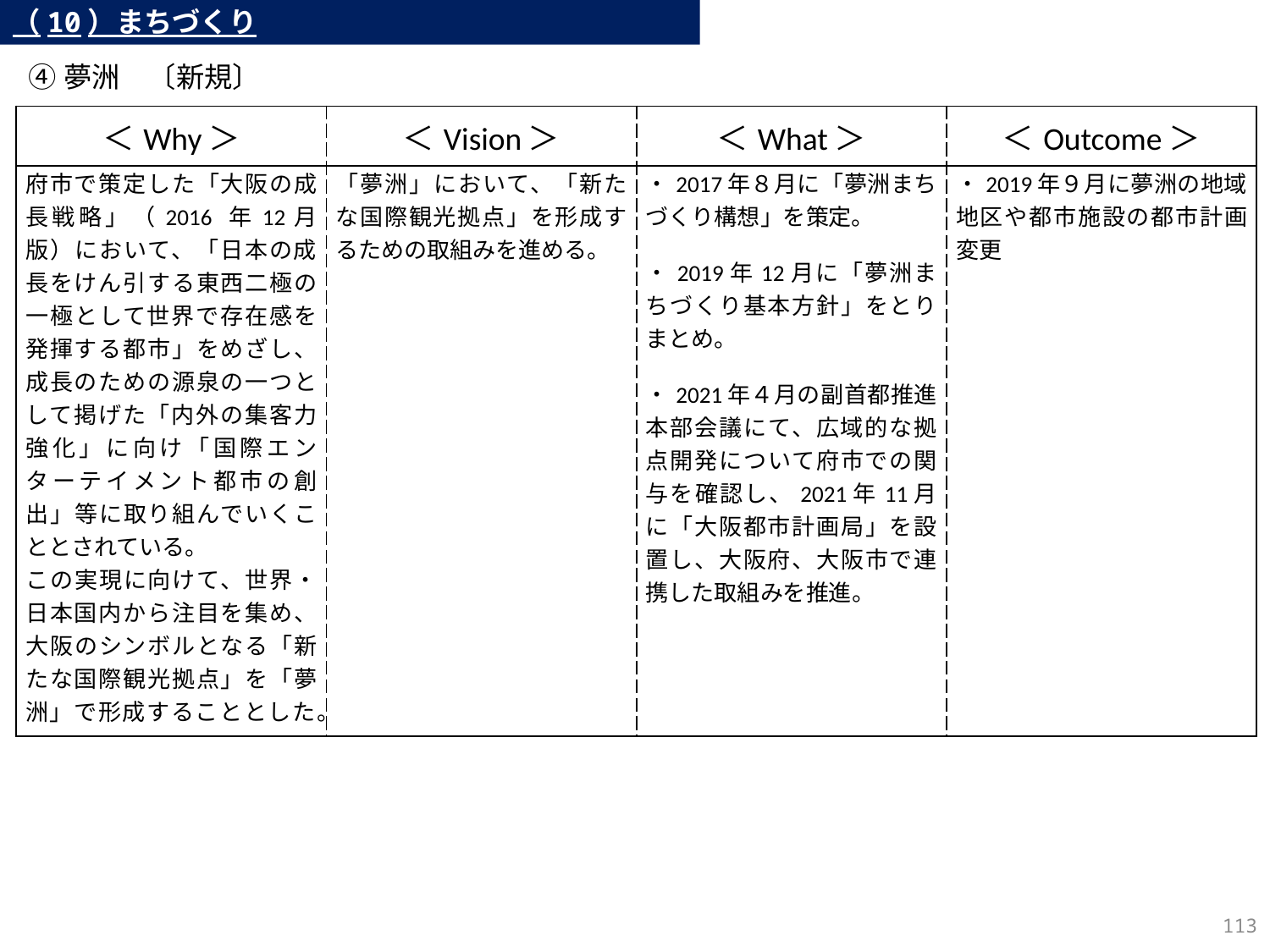

（10）まちづくり
➃夢洲　〔新規〕
| ＜Why＞ | ＜Vision＞ | ＜What＞ | ＜Outcome＞ |
| --- | --- | --- | --- |
| 府市で策定した「大阪の成長戦略」（2016 年12月版）において、「日本の成長をけん引する東西二極の一極として世界で存在感を発揮する都市」をめざし、成長のための源泉の一つとして掲げた「内外の集客力強化」に向け「国際エンターテイメント都市の創出」等に取り組んでいくこととされている。 この実現に向けて、世界・日本国内から注目を集め、大阪のシンボルとなる「新たな国際観光拠点」を「夢洲」で形成することとした。 | 「夢洲」において、「新たな国際観光拠点」を形成するための取組みを進める。 | ・2017年８月に「夢洲まちづくり構想」を策定。 ・2019年12月に「夢洲まちづくり基本方針」をとりまとめ。 ・2021年４月の副首都推進本部会議にて、広域的な拠点開発について府市での関与を確認し、2021年11月に「大阪都市計画局」を設置し、大阪府、大阪市で連携した取組みを推進。 | ・2019年９月に夢洲の地域地区や都市施設の都市計画変更 |
113